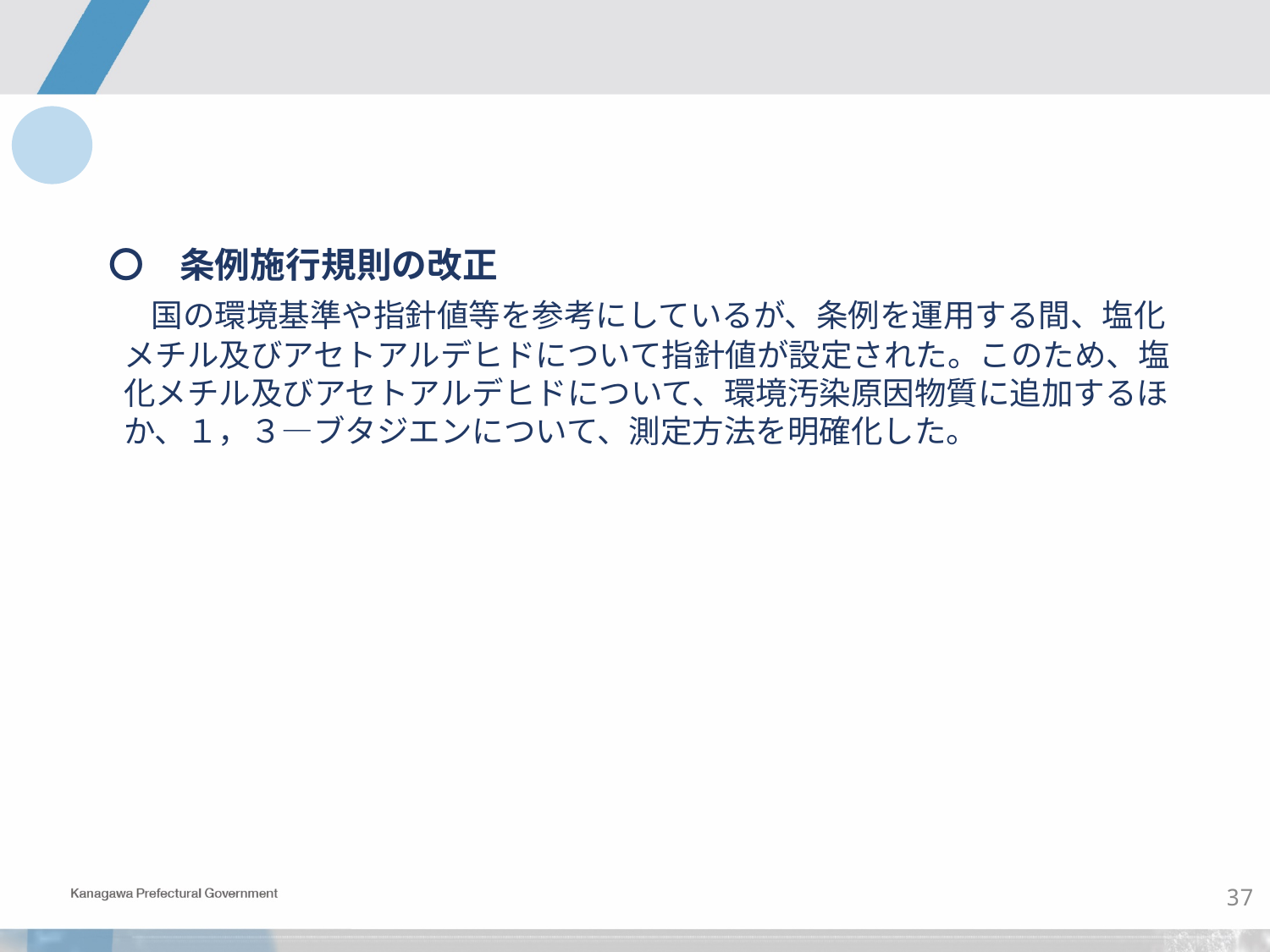

〇　条例施行規則の改正
　国の環境基準や指針値等を参考にしているが、条例を運用する間、塩化
 メチル及びアセトアルデヒドについて指針値が設定された。このため、塩
 化メチル及びアセトアルデヒドについて、環境汚染原因物質に追加するほ
 か、１，３―ブタジエンについて、測定方法を明確化した。
37